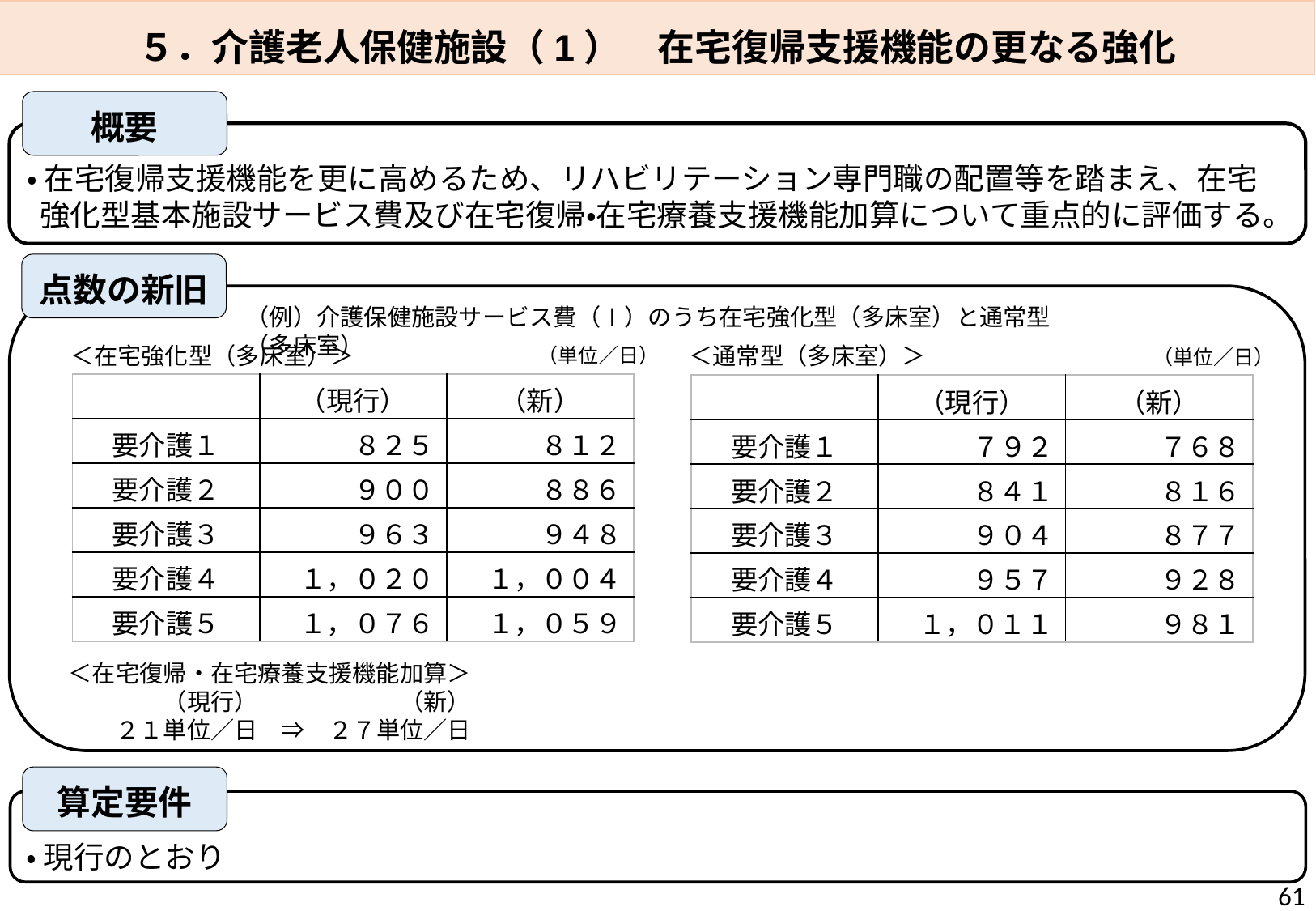

５．介護老人保健施設（1）　在宅復帰支援機能の更なる強化
概要

・ 在宅復帰支援機能を更に高めるため、リハビリテーション専門職の配置等を踏まえ、在宅強化型基本施設サービス費及び在宅復帰・在宅療養支援機能加算について重点的に評価する。
点数の新旧

（例）介護保健施設サービス費（Ⅰ）のうち在宅強化型（多床室）と通常型（多床室）
＜在宅強化型（多床室）＞
＜通常型（多床室）＞
（単位／日）
（単位／日）
|  | （現行） | （新） |
| --- | --- | --- |
| 要介護１ | ８２５ | ８１２ |
| 要介護２ | ９００ | ８８６ |
| 要介護３ | ９６３ | ９４８ |
| 要介護４ | １，０２０ | １，００４ |
| 要介護５ | １，０７６ | １，０５９ |
|  | （現行） | （新） |
| --- | --- | --- |
| 要介護１ | ７９２ | ７６８ |
| 要介護２ | ８４１ | ８１６ |
| 要介護３ | ９０４ | ８７７ |
| 要介護４ | ９５７ | ９２８ |
| 要介護５ | １，０１１ | ９８１ |
＜在宅復帰・在宅療養支援機能加算＞
　　　　（現行）　　　　　　（新）
　　２１単位／日　⇒　２７単位／日
算定要件

・ 現行のとおり
61